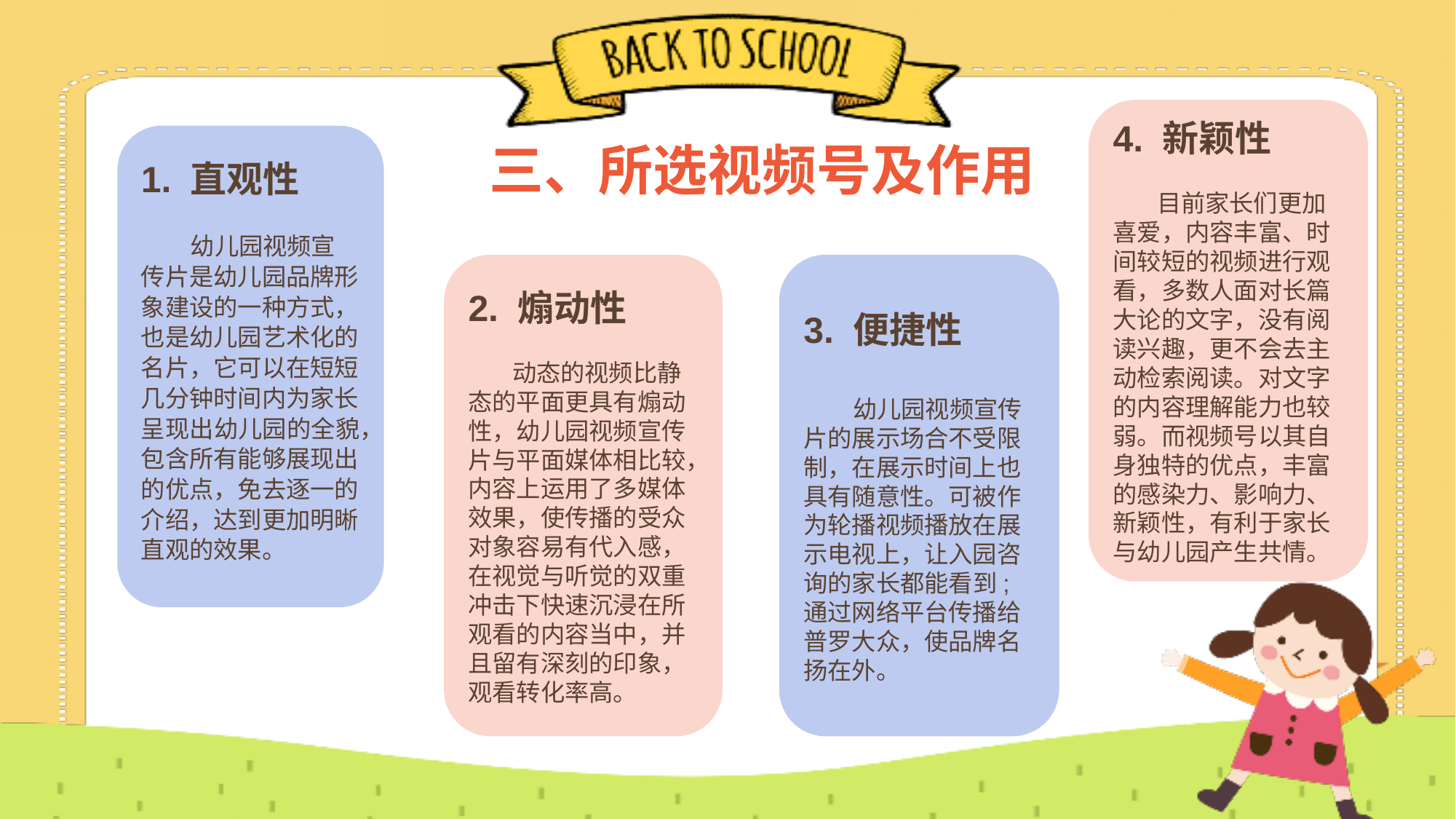

三、所选视频号及作用
4. 新颖性

       目前家长们更加喜爱，内容丰富、时间较短的视频进行观看，多数人面对长篇大论的文字，没有阅读兴趣，更不会去主动检索阅读。对文字的内容理解能力也较弱。而视频号以其自身独特的优点，丰富的感染力、影响力、新颖性，有利于家长与幼儿园产生共情。
1. 直观性

        幼儿园视频宣
传片是幼儿园品牌形
象建设的一种方式，
也是幼儿园艺术化的
名片，它可以在短短
几分钟时间内为家长
呈现出幼儿园的全貌，
包含所有能够展现出
的优点，免去逐一的
介绍，达到更加明晰
直观的效果。

2. 煽动性

       动态的视频比静态的平面更具有煽动性，幼儿园视频宣传片与平面媒体相比较，内容上运用了多媒体效果，使传播的受众对象容易有代入感，在视觉与听觉的双重冲击下快速沉浸在所观看的内容当中，并且留有深刻的印象，观看转化率高。
3. 便捷性

        幼儿园视频宣传片的展示场合不受限制，在展示时间上也具有随意性。可被作为轮播视频播放在展示电视上，让入园咨询的家长都能看到; 通过网络平台传播给普罗大众，使品牌名扬在外。